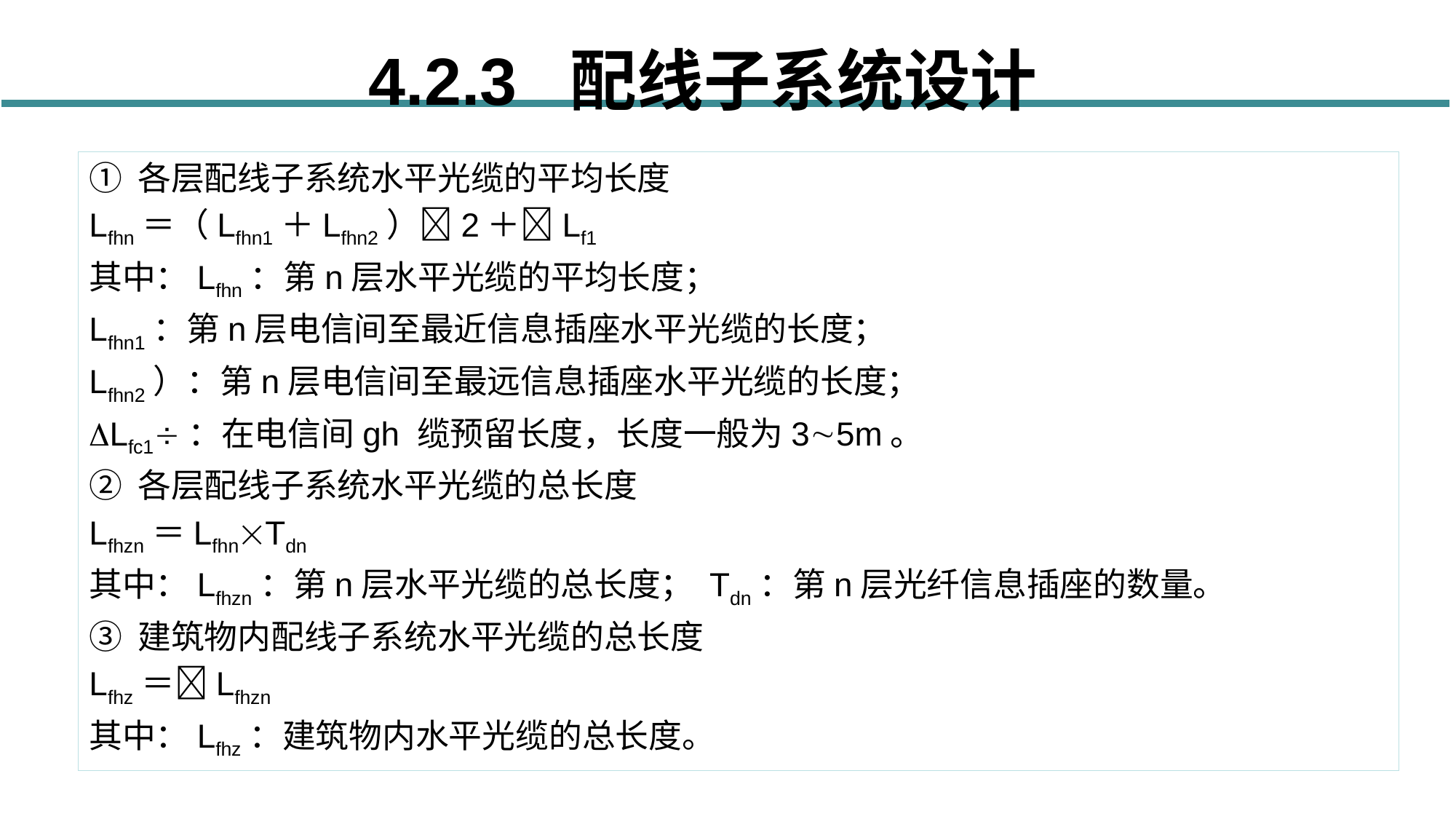

# 4.2.3  配线子系统设计
① 各层配线子系统水平光缆的平均长度
Lfhn＝（Lfhn1＋Lfhn2）÷2＋ΔLf1
其中：Lfhn：第n层水平光缆的平均长度；
Lfhn1：第n层电信间至最近信息插座水平光缆的长度；
Lfhn2）：第n层电信间至最远信息插座水平光缆的长度；
ΔLfc1÷：在电信间gh 缆预留长度，长度一般为3∼5m。
② 各层配线子系统水平光缆的总长度
Lfhzn＝Lfhn×Tdn
其中：Lfhzn：第n层水平光缆的总长度； Tdn：第n层光纤信息插座的数量。
③ 建筑物内配线子系统水平光缆的总长度
Lfhz＝∑Lfhzn
其中：Lfhz：建筑物内水平光缆的总长度。